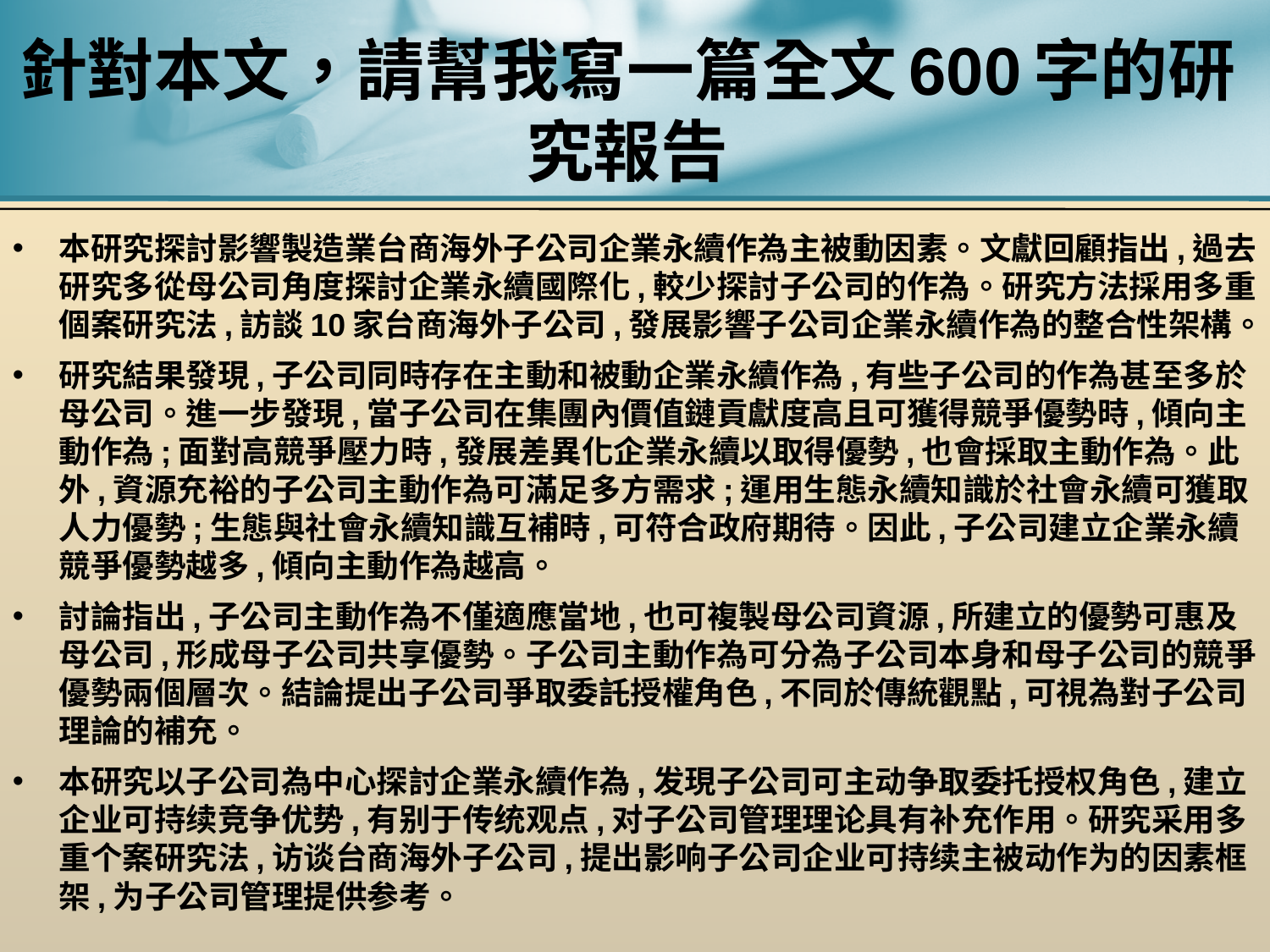

# 針對本文，請幫我寫一篇全文600字的研究報告
本研究探討影響製造業台商海外子公司企業永續作為主被動因素。文獻回顧指出,過去研究多從母公司角度探討企業永續國際化,較少探討子公司的作為。研究方法採用多重個案研究法,訪談10家台商海外子公司,發展影響子公司企業永續作為的整合性架構。
研究結果發現,子公司同時存在主動和被動企業永續作為,有些子公司的作為甚至多於母公司。進一步發現,當子公司在集團內價值鏈貢獻度高且可獲得競爭優勢時,傾向主動作為;面對高競爭壓力時,發展差異化企業永續以取得優勢,也會採取主動作為。此外,資源充裕的子公司主動作為可滿足多方需求;運用生態永續知識於社會永續可獲取人力優勢;生態與社會永續知識互補時,可符合政府期待。因此,子公司建立企業永續競爭優勢越多,傾向主動作為越高。
討論指出,子公司主動作為不僅適應當地,也可複製母公司資源,所建立的優勢可惠及母公司,形成母子公司共享優勢。子公司主動作為可分為子公司本身和母子公司的競爭優勢兩個層次。結論提出子公司爭取委託授權角色,不同於傳統觀點,可視為對子公司理論的補充。
本研究以子公司為中心探討企業永續作為,发現子公司可主动争取委托授权角色,建立企业可持续竞争优势,有别于传统观点,对子公司管理理论具有补充作用。研究采用多重个案研究法,访谈台商海外子公司,提出影响子公司企业可持续主被动作为的因素框架,为子公司管理提供参考。